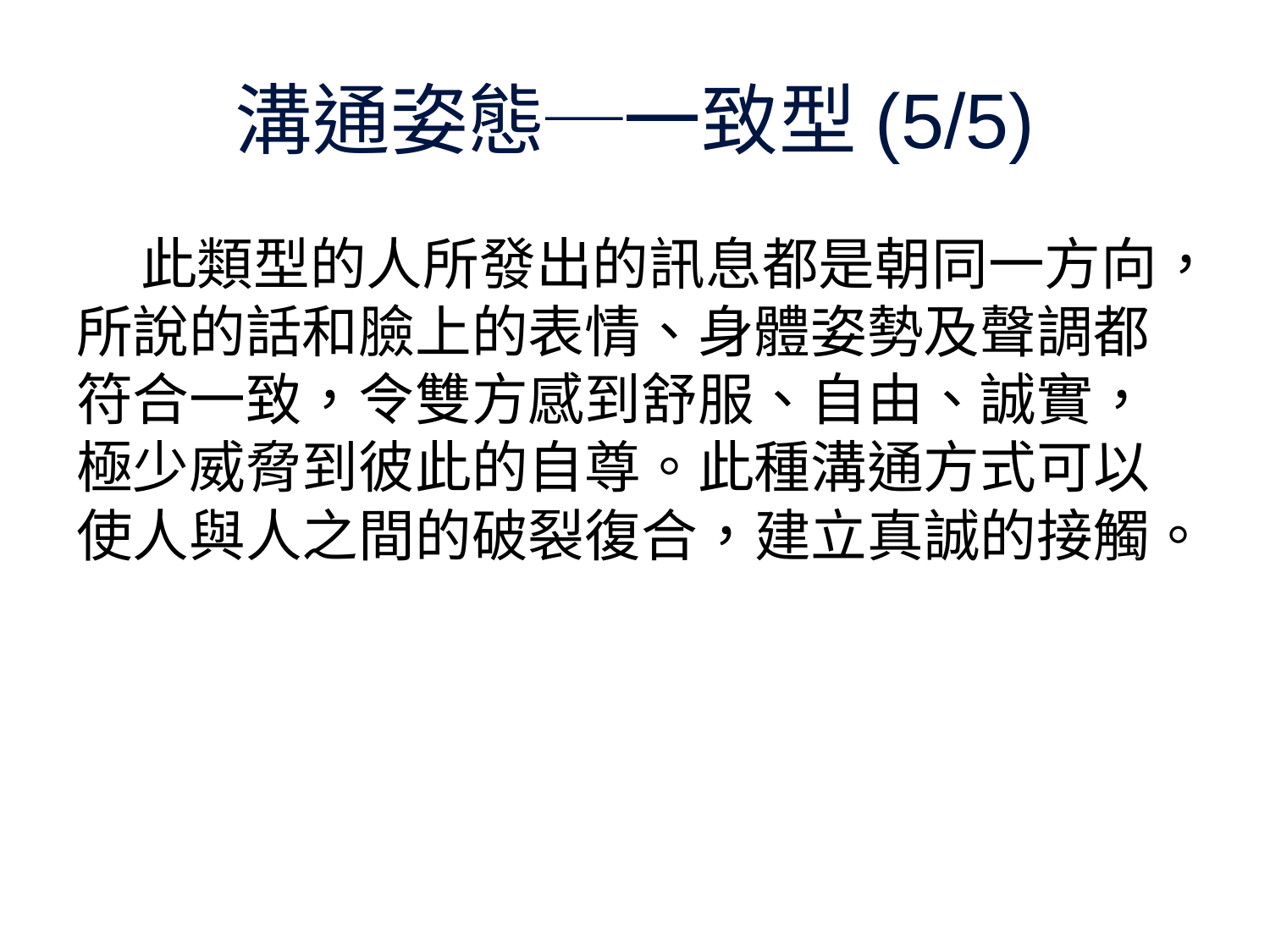

# 溝通姿態─一致型(5/5)
    此類型的人所發出的訊息都是朝同一方向，所說的話和臉上的表情、身體姿勢及聲調都符合一致，令雙方感到舒服、自由、誠實，極少威脅到彼此的自尊。此種溝通方式可以使人與人之間的破裂復合，建立真誠的接觸。